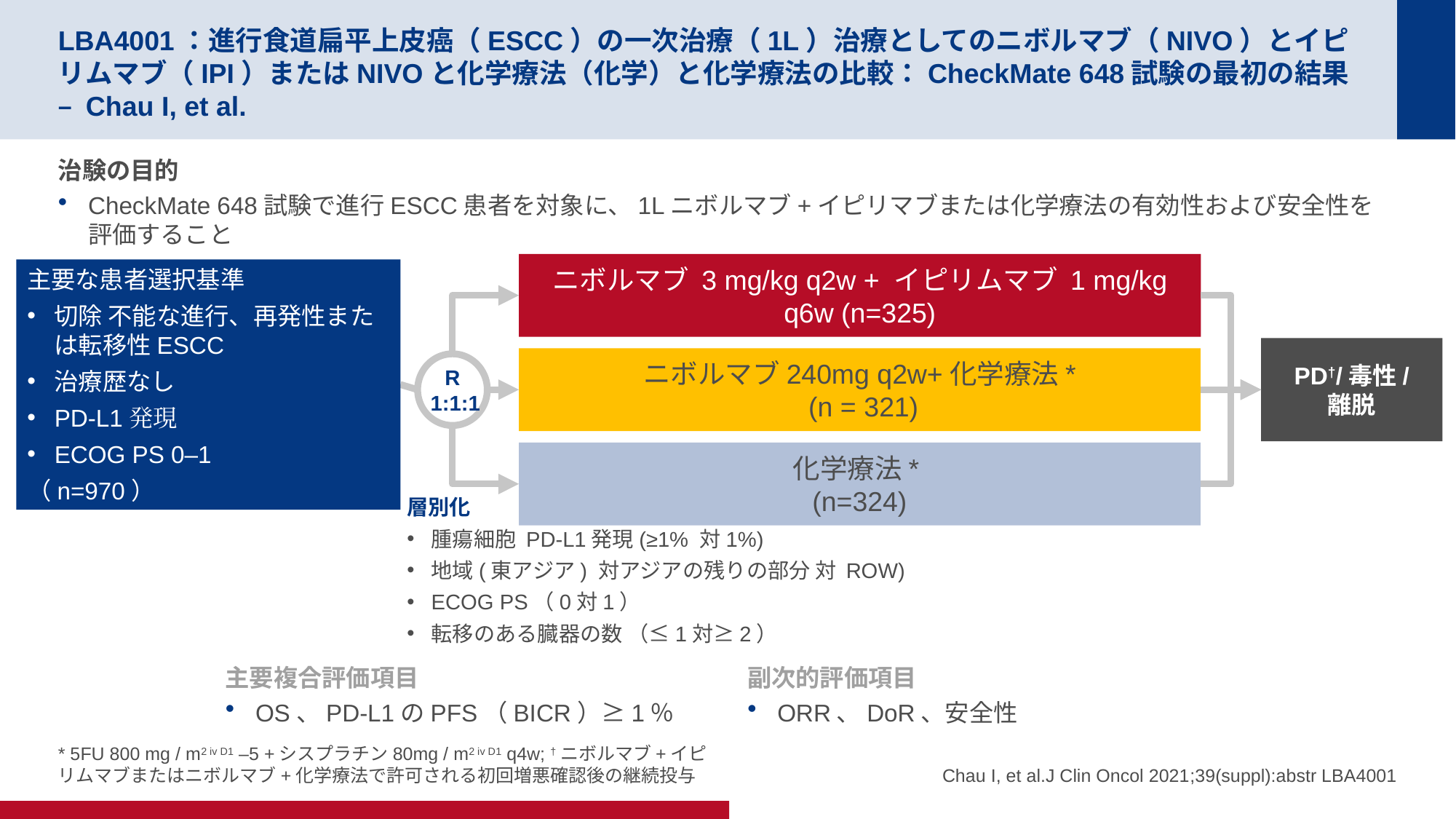

# LBA4001：進行食道扁平上皮癌（ESCC）の一次治療（1L）治療としてのニボルマブ（NIVO）とイピリムマブ（IPI）またはNIVOと化学療法（化学）と化学療法の比較：CheckMate 648試験の最初の結果 – Chau I, et al.
治験の目的
CheckMate 648試験で進行ESCC患者を対象に、1Lニボルマブ+イピリマブまたは化学療法の有効性および安全性を評価すること
ニボルマブ 3 mg/kg q2w + イピリムマブ 1 mg/kg q6w (n=325)
主要な患者選択基準
切除 不能な進行、再発性または転移性ESCC
治療歴なし
PD-L1発現
ECOG PS 0–1
（n=970）
PD†/毒性/
離脱
ニボルマブ240mg q2w+化学療法*
 (n = 321)
R
 1:1:1
化学療法*
(n=324)
層別化
腫瘍細胞 PD-L1発現(≥1% 対1%)
地域(東アジア) 対アジアの残りの部分 対 ROW)
ECOG PS（0対1）
転移のある臓器の数 （≤1対≥2）
主要複合評価項目
OS、PD-L1のPFS（BICR）≥1％
副次的評価項目
ORR、DoR、安全性
* 5FU 800 mg / m2 iv D1 –5 +シスプラチン80mg / m2 iv D1 q4w; †ニボルマブ+イピリムマブまたはニボルマブ+化学療法で許可される初回増悪確認後の継続投与
Chau I, et al.J Clin Oncol 2021;39(suppl):abstr LBA4001